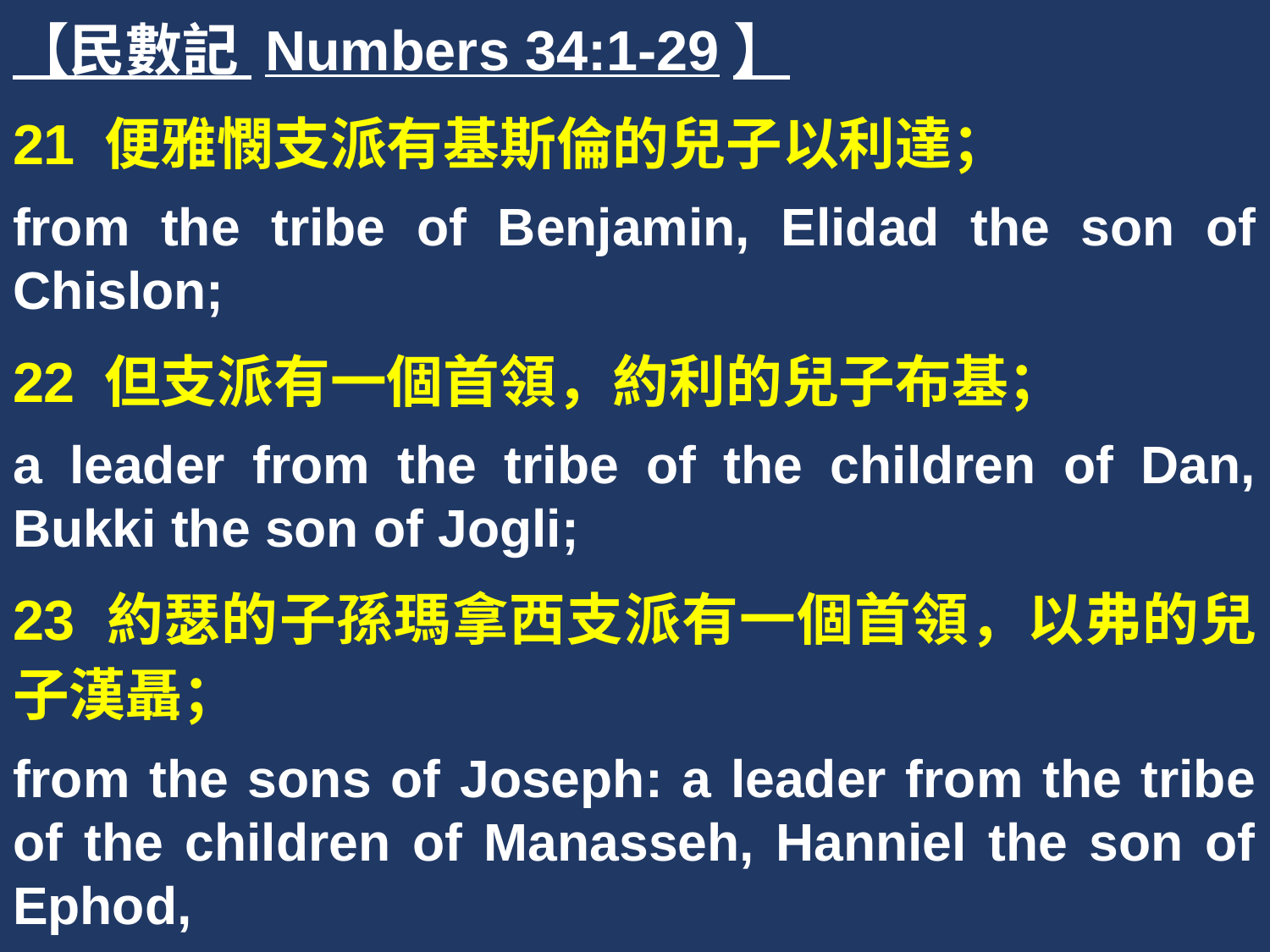

【民數記 Numbers 34:1-29】
21 便雅憫支派有基斯倫的兒子以利達；
from the tribe of Benjamin, Elidad the son of Chislon;
22 但支派有一個首領，約利的兒子布基；
a leader from the tribe of the children of Dan, Bukki the son of Jogli;
23 約瑟的子孫瑪拿西支派有一個首領，以弗的兒子漢聶；
from the sons of Joseph: a leader from the tribe of the children of Manasseh, Hanniel the son of Ephod,